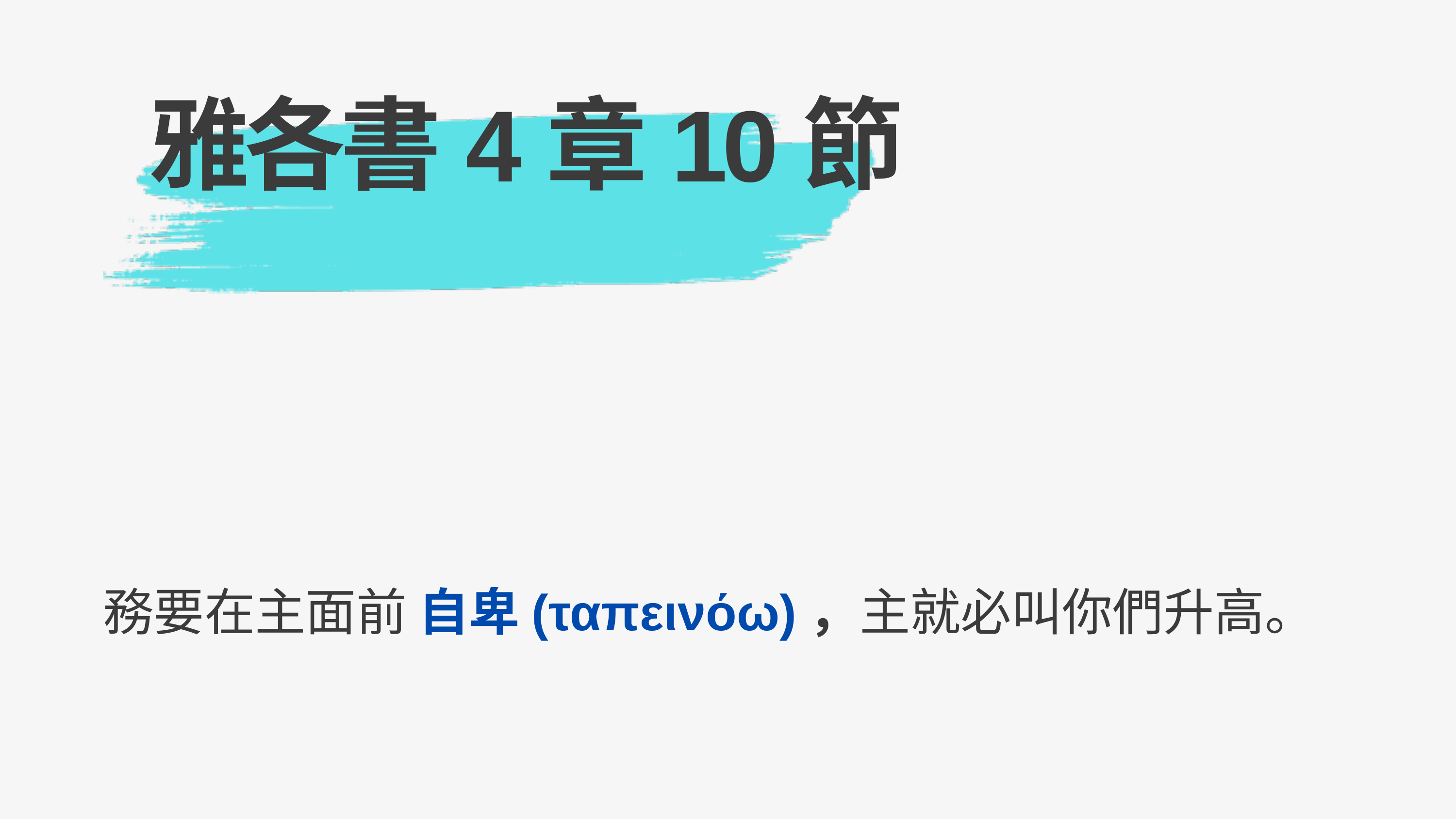

雅各書4章10節

你們親近上帝，上帝就必親近你們。有罪的人哪，要潔淨你們的手！心懷二意的人哪，要清潔你們的心！你們要愁苦、悲哀、哭泣，將喜笑變作悲哀，歡樂變作愁悶。
務要在主面前 自卑(ταπεινόω)，主就必叫你們升高。